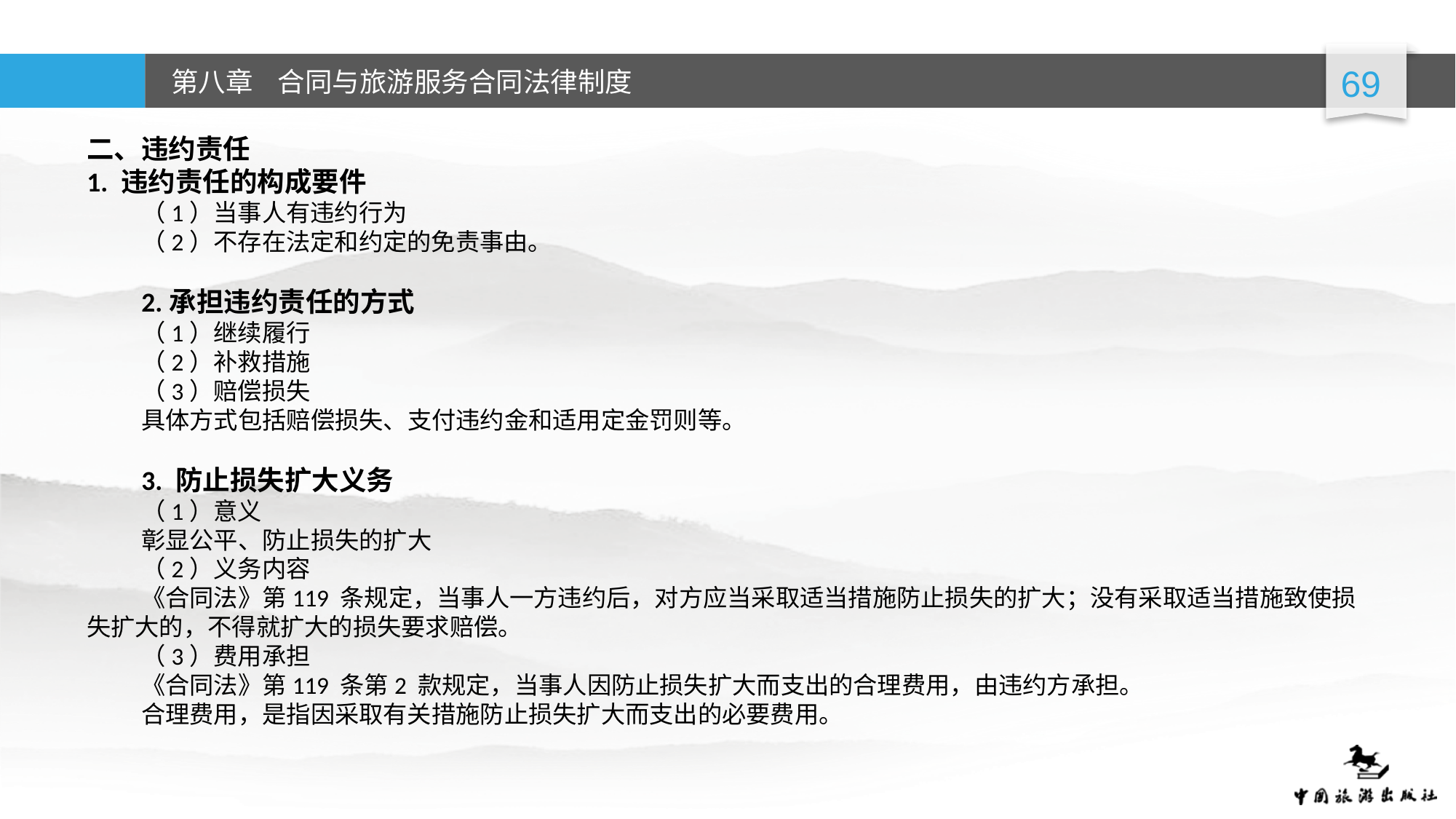

二、违约责任
1. 违约责任的构成要件
（1）当事人有违约行为
（2）不存在法定和约定的免责事由。

2.承担违约责任的方式
（1）继续履行
（2）补救措施
（3）赔偿损失
具体方式包括赔偿损失、支付违约金和适用定金罚则等。

3. 防止损失扩大义务
（1）意义
彰显公平、防止损失的扩大
（2）义务内容
《合同法》第119 条规定，当事人一方违约后，对方应当采取适当措施防止损失的扩大；没有采取适当措施致使损失扩大的，不得就扩大的损失要求赔偿。
（3）费用承担
《合同法》第119 条第2 款规定，当事人因防止损失扩大而支出的合理费用，由违约方承担。
合理费用，是指因采取有关措施防止损失扩大而支出的必要费用。